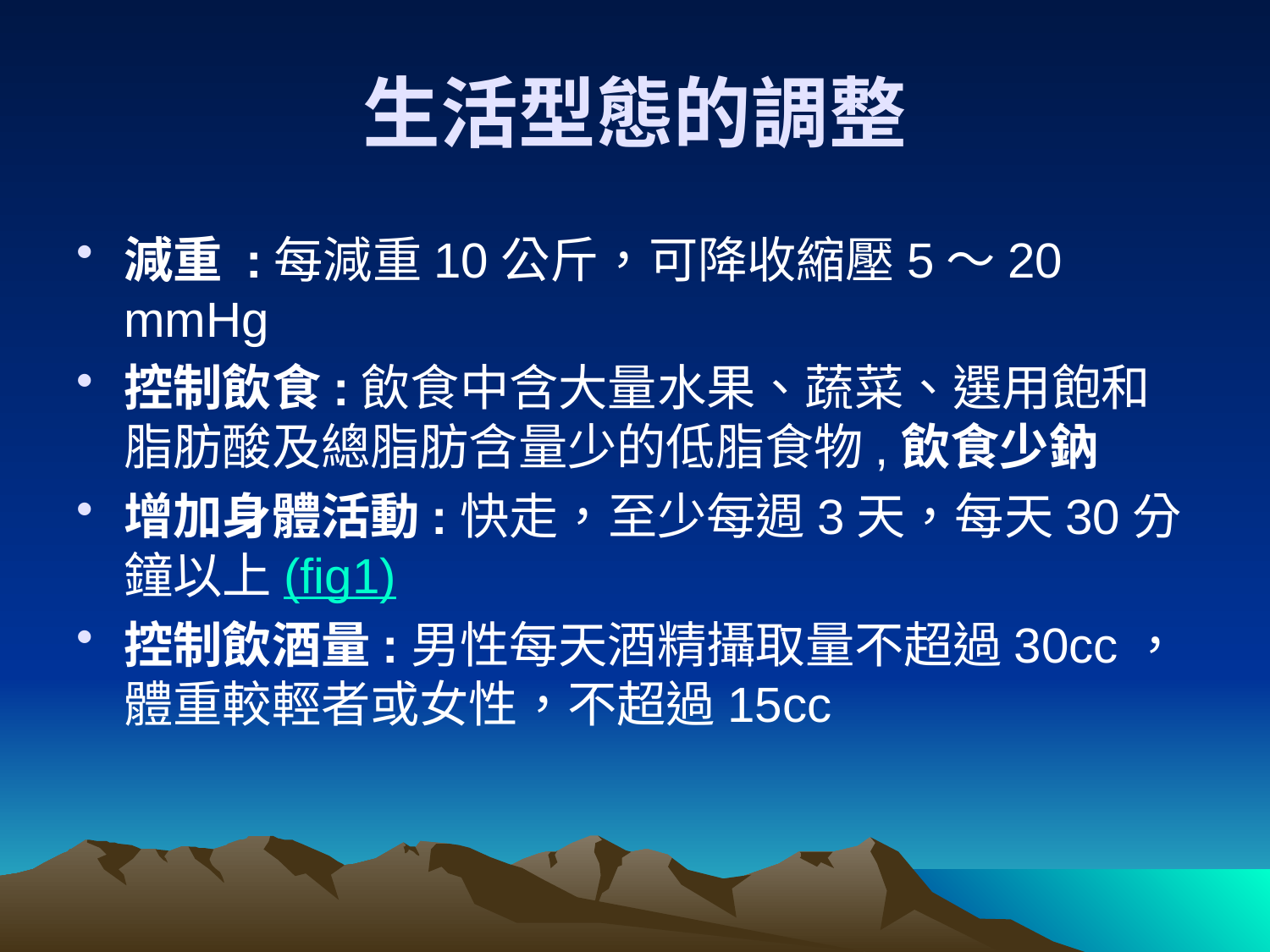

# 生活型態的調整
減重 :每減重10公斤，可降收縮壓5～20 mmHg
控制飲食:飲食中含大量水果、蔬菜、選用飽和脂肪酸及總脂肪含量少的低脂食物,飲食少鈉
增加身體活動:快走，至少每週3天，每天30分鐘以上(fig1)
控制飲酒量:男性每天酒精攝取量不超過30cc，體重較輕者或女性，不超過15cc